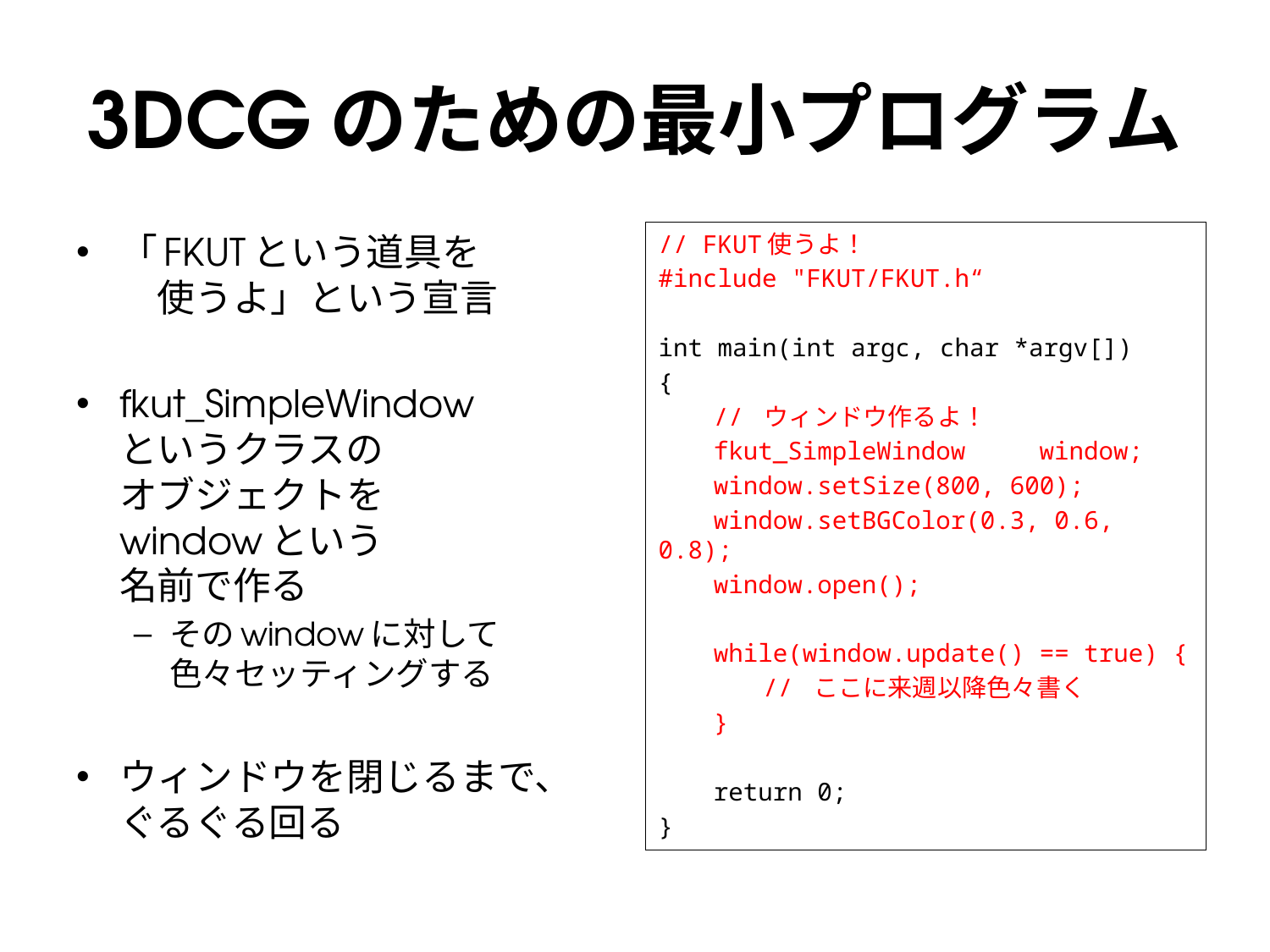

# 3DCGのための最小プログラム
「FKUTという道具を
　使うよ」という宣言

fkut_SimpleWindow
というクラスの
オブジェクトを
windowという
名前で作る
そのwindowに対して
色々セッティングする

ウィンドウを閉じるまで、
ぐるぐる回る
// FKUT使うよ！
#include "FKUT/FKUT.h“

int main(int argc, char *argv[])
{
　　// ウィンドウ作るよ！
　　fkut_SimpleWindow	window;
　　window.setSize(800, 600);
　　window.setBGColor(0.3, 0.6, 0.8);
　　window.open();

　　while(window.update() == true) {
　　　　// ここに来週以降色々書く
　　}

　　return 0;
}